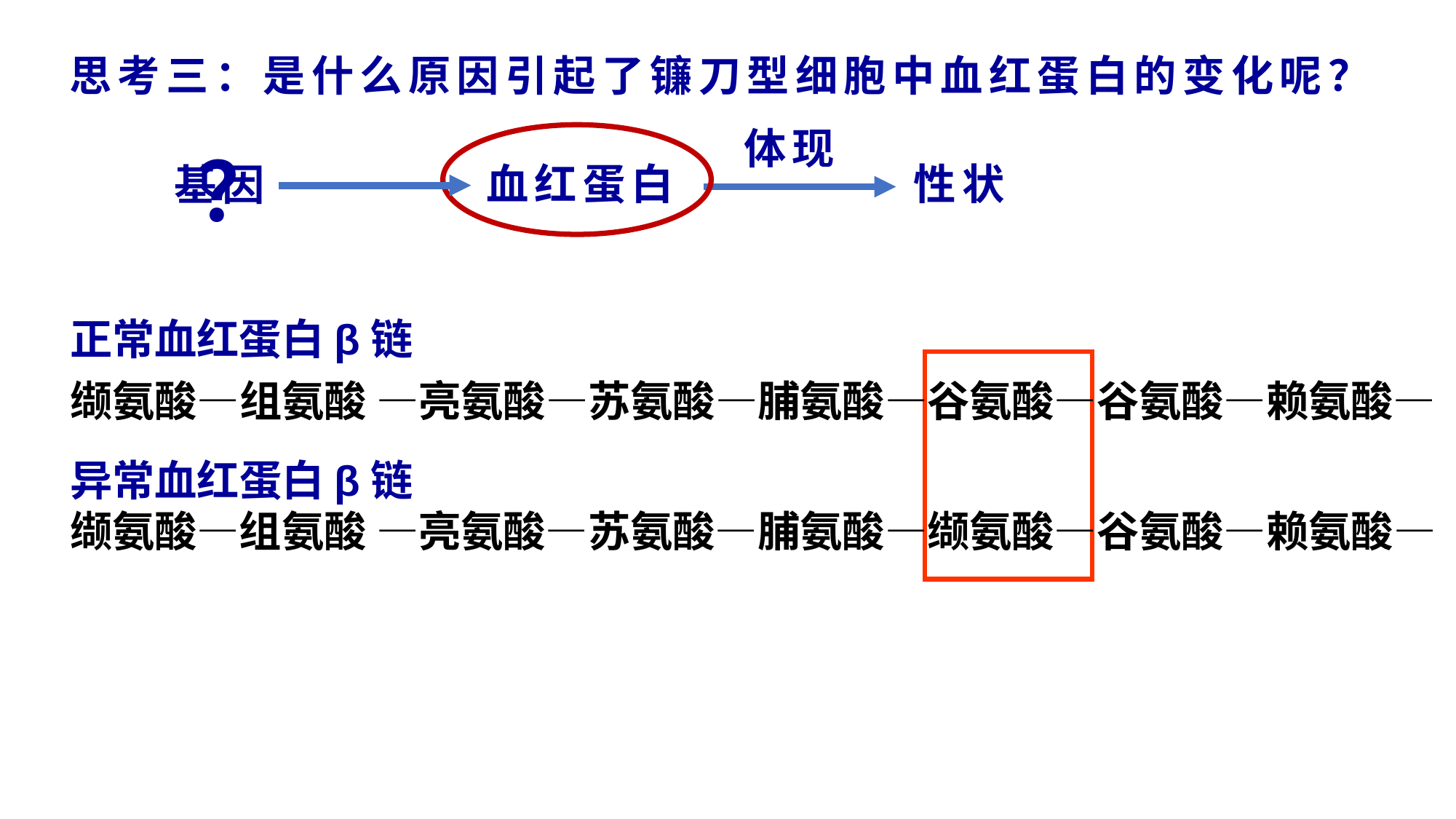

思考三：是什么原因引起了镰刀型细胞中血红蛋白的变化呢？
体现

血红蛋白
性状
基因
？
正常血红蛋白β链

缬氨酸—组氨酸 —亮氨酸—苏氨酸—脯氨酸—谷氨酸—谷氨酸—赖氨酸—
异常血红蛋白β链
缬氨酸—组氨酸 —亮氨酸—苏氨酸—脯氨酸—缬氨酸—谷氨酸—赖氨酸—